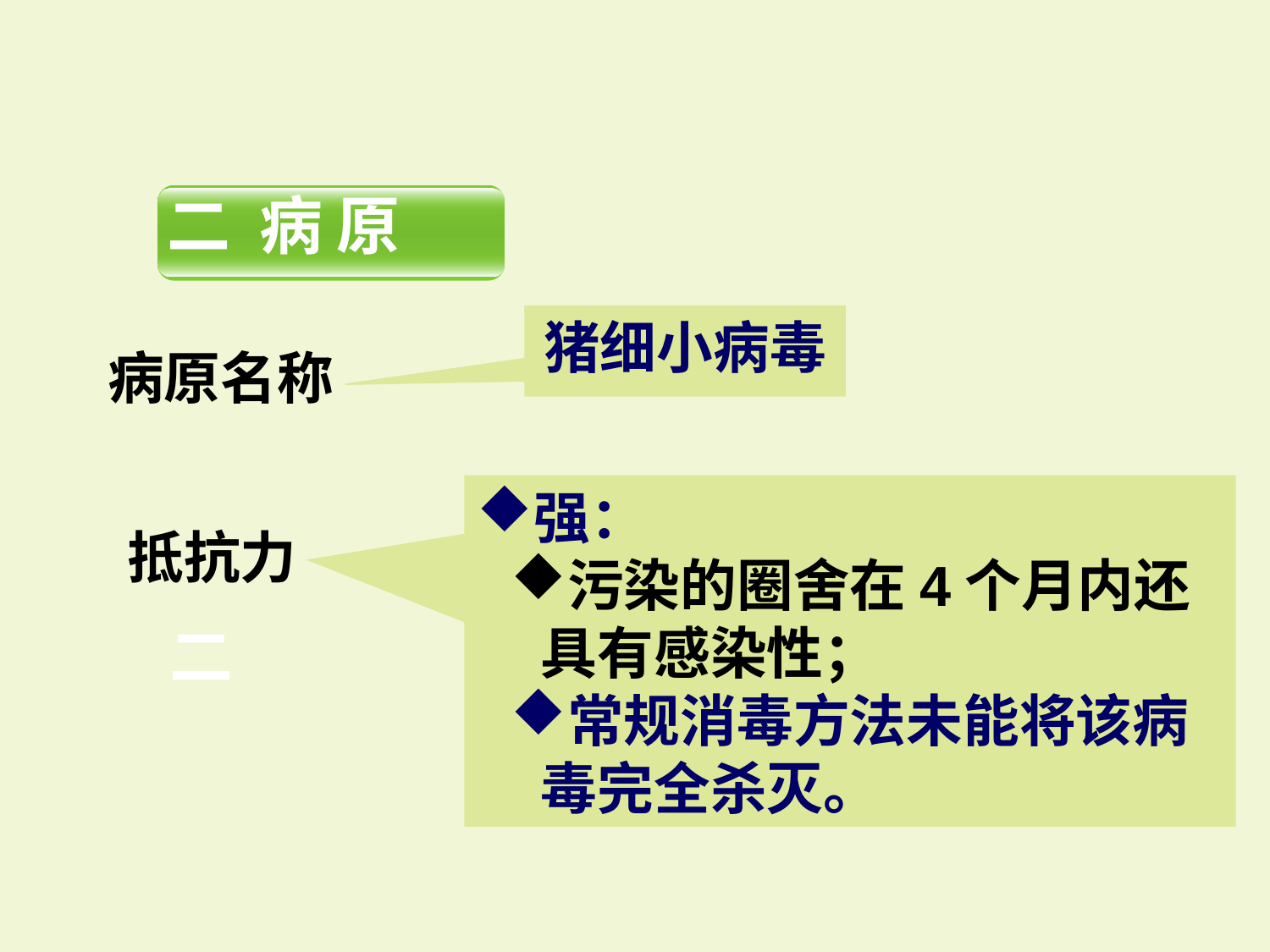

二  病 原

猪细小病毒
病原名称
强：
污染的圈舍在4个月内还具有感染性；
常规消毒方法未能将该病毒完全杀灭。
抵抗力
二